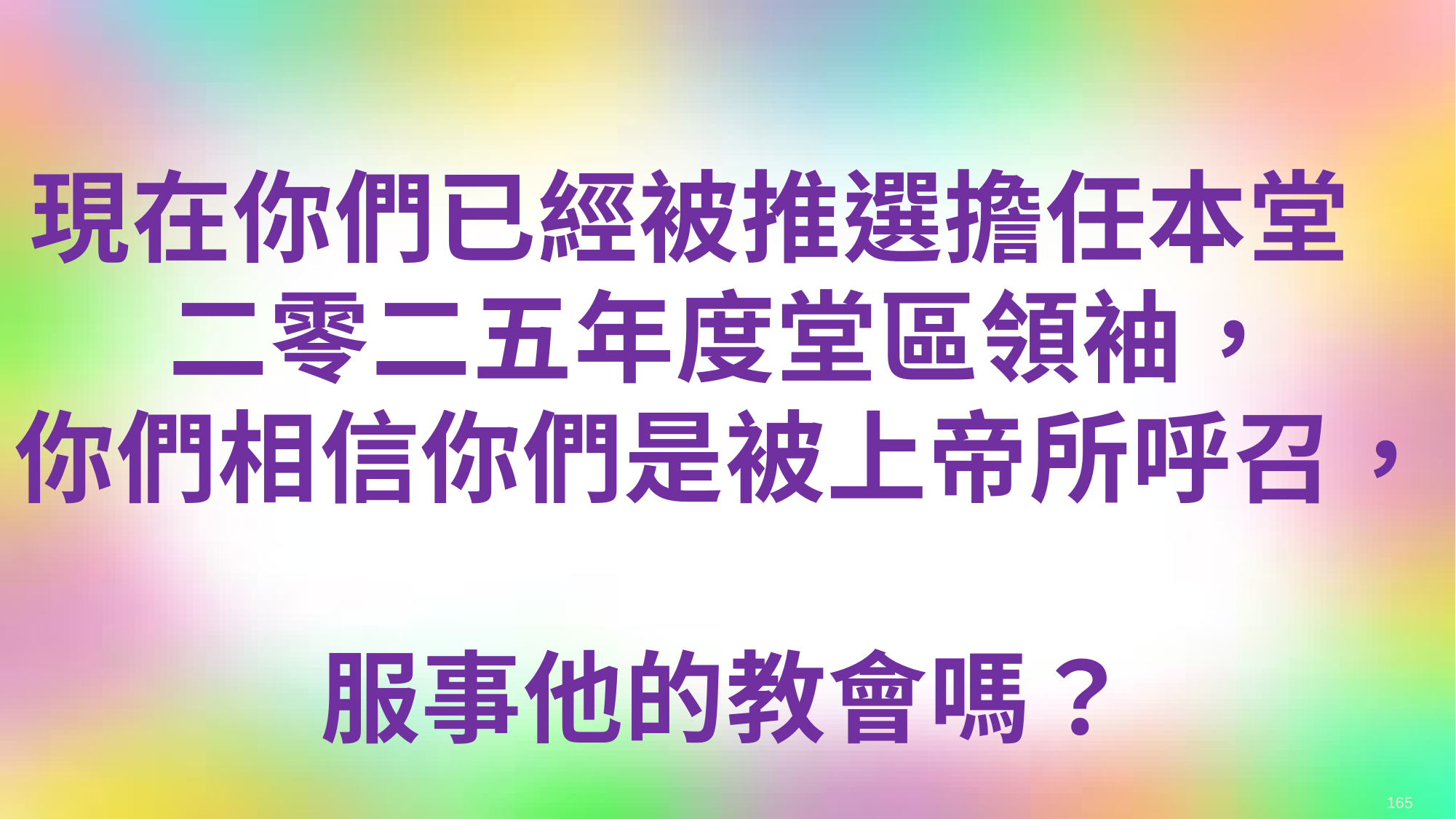

現在你們已經被推選擔任本堂
二零二五年度堂區領袖，
你們相信你們是被上帝所呼召，
服事他的教會嗎？
165